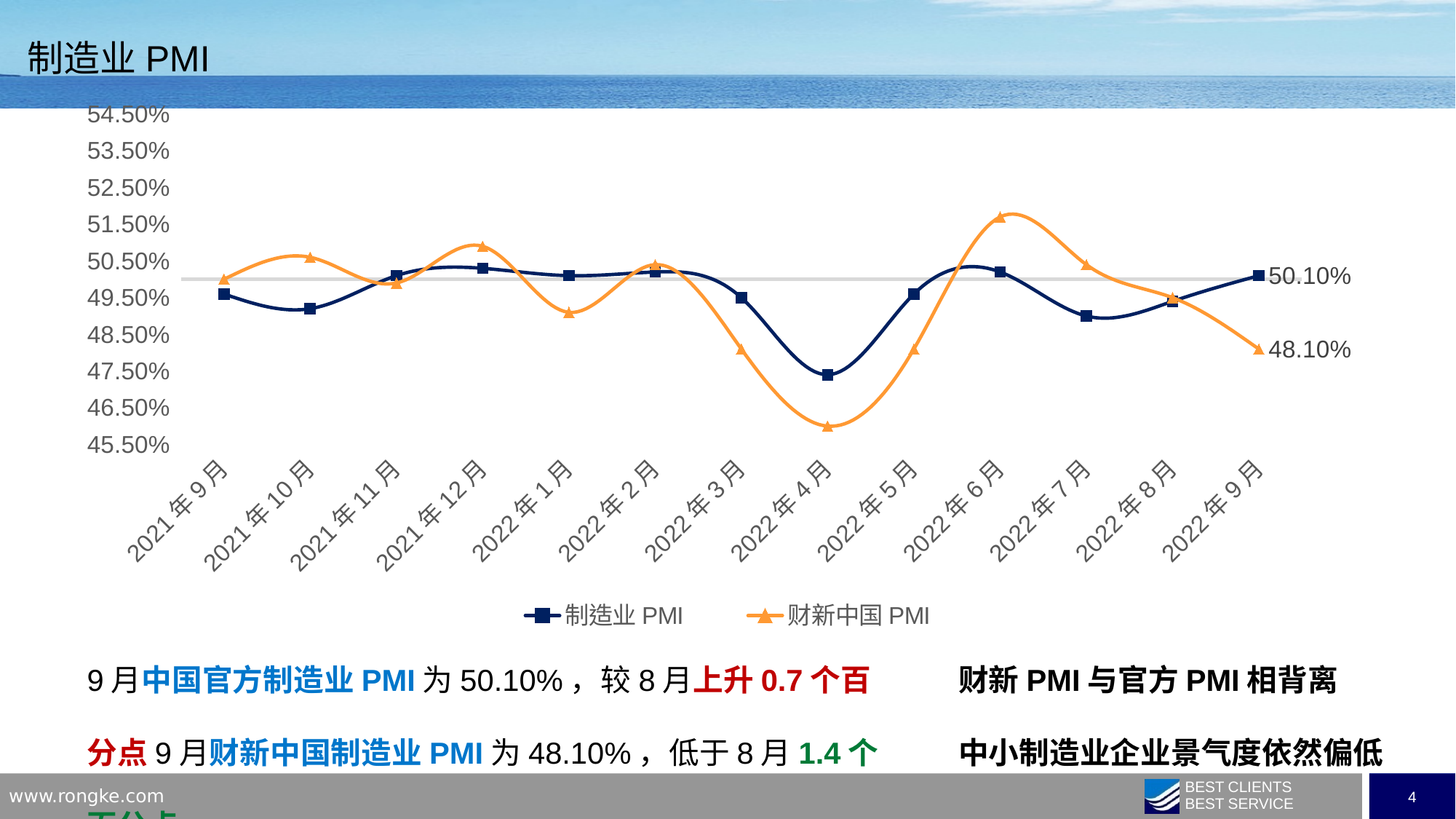

# 制造业PMI

### Chart

| Category | 制造业PMI | 财新中国PMI |
|---|---|---|
| 44834 | 0.501 | 0.481 |
| 44804 | 0.494 | 0.495 |
| 44773 | 0.49 | 0.504 |
| 44742 | 0.502 | 0.517 |
| 44712 | 0.496 | 0.481 |
| 44681 | 0.474 | 0.46 |
| 44651 | 0.495 | 0.481 |
| 44620 | 0.502 | 0.504 |
| 44562 | 0.501 | 0.491 |
| 44531 | 0.503 | 0.509 |
| 44501 | 0.501 | 0.499 |
| 44470 | 0.49200000000000005 | 0.506 |
| 44440 | 0.496 | 0.5 |
财新PMI与官方PMI相背离
中小制造业企业景气度依然偏低
9月中国官方制造业PMI为50.10%，较8月上升0.7个百分点9月财新中国制造业PMI为48.10%，低于8月1.4个百分点